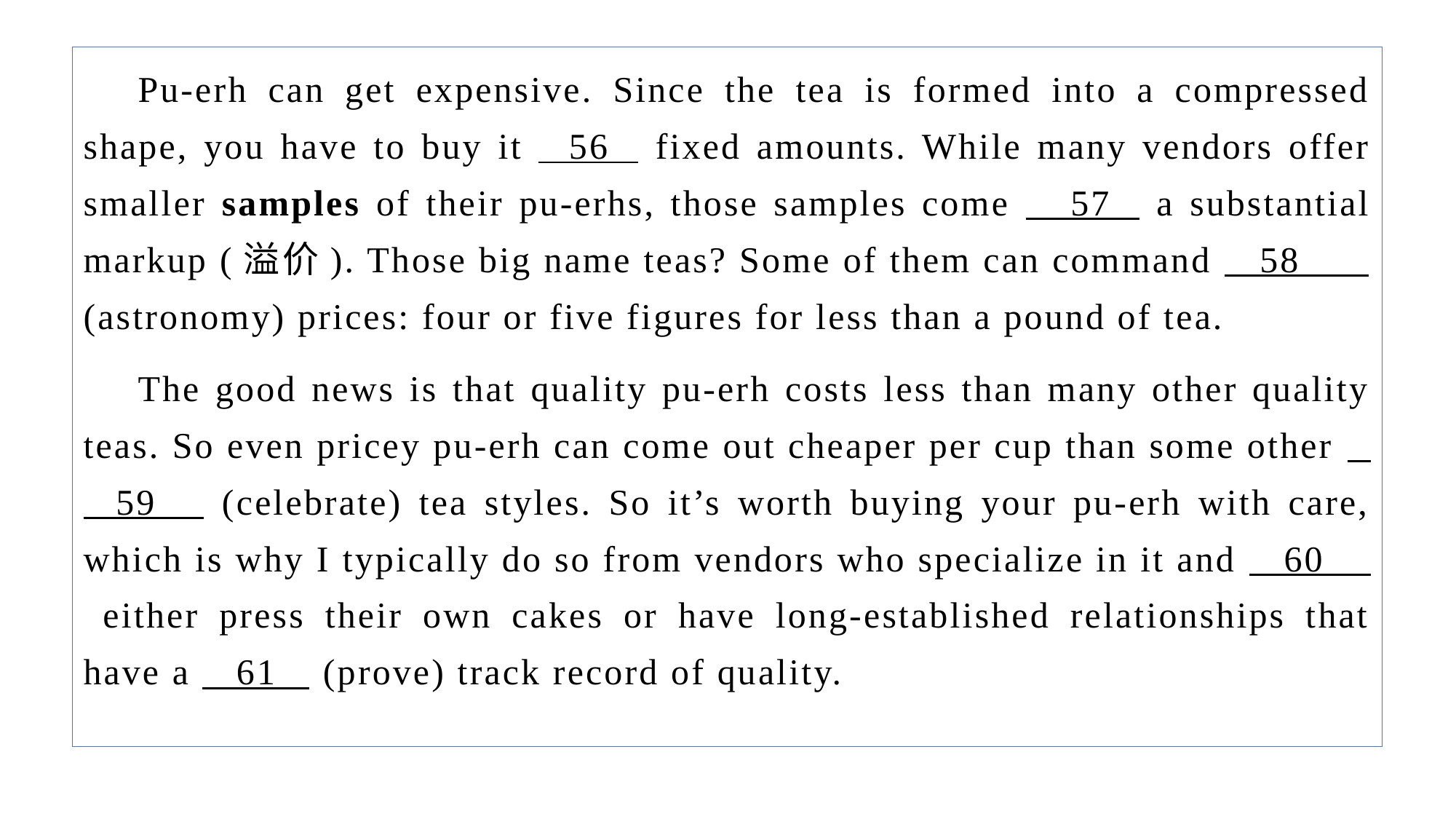

Pu-erh can get expensive. Since the tea is formed into a compressed shape, you have to buy it   56   fixed amounts. While many vendors offer smaller samples of their pu-erhs, those samples come    57   a substantial markup (溢价). Those big name teas? Some of them can command    58       (astronomy) prices: four or five figures for less than a pound of tea.
The good news is that quality pu-erh costs less than many other quality teas. So even pricey pu-erh can come out cheaper per cup than some other      59    (celebrate) tea styles. So it’s worth buying your pu-erh with care, which is why I typically do so from vendors who specialize in it and    60      either press their own cakes or have long-established relationships that have a    61    (prove) track record of quality.